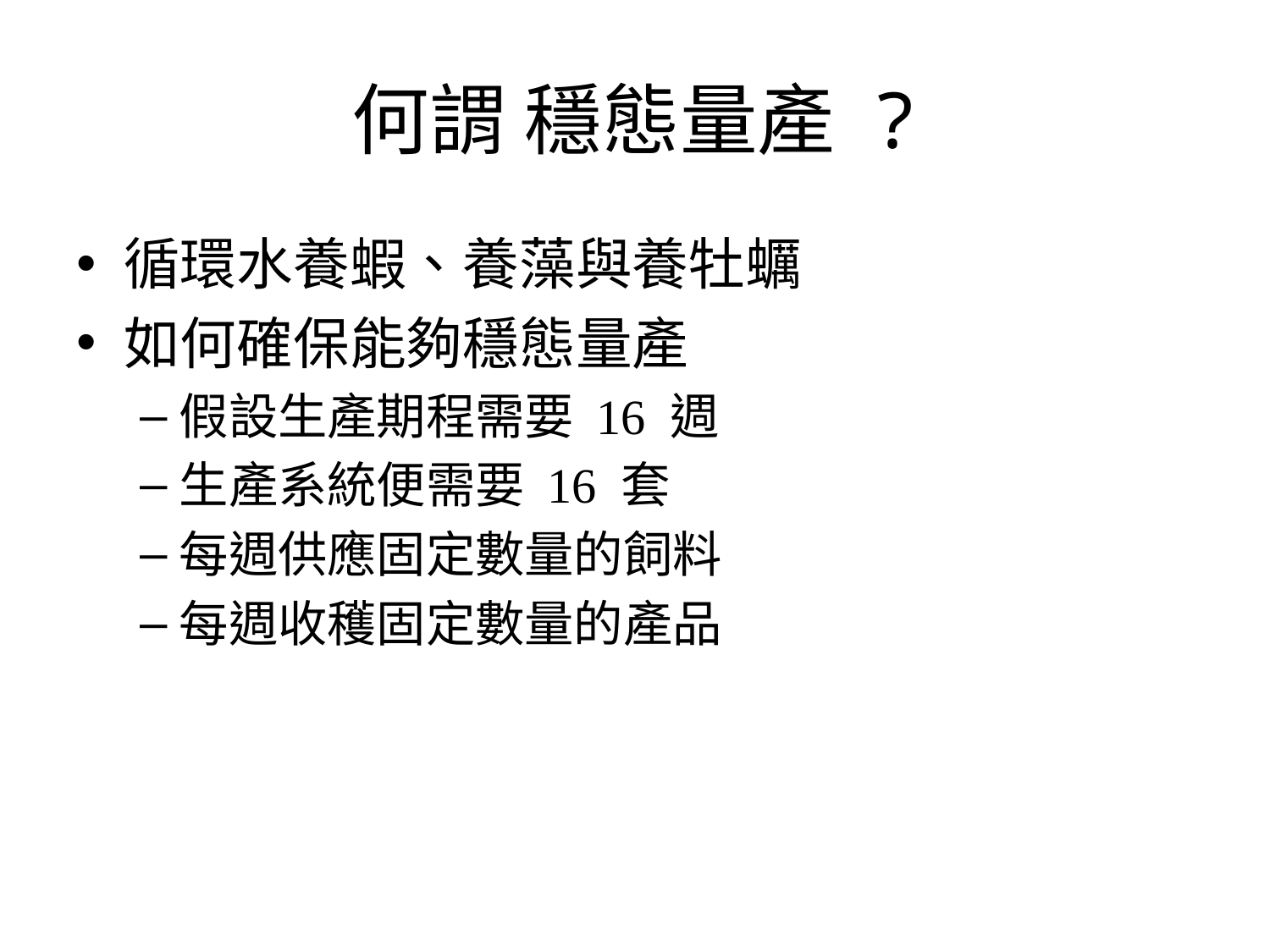

# 何謂 穩態量產 ?
循環水養蝦、養藻與養牡蠣
如何確保能夠穩態量產
假設生產期程需要 16 週
生產系統便需要 16 套
每週供應固定數量的飼料
每週收穫固定數量的產品